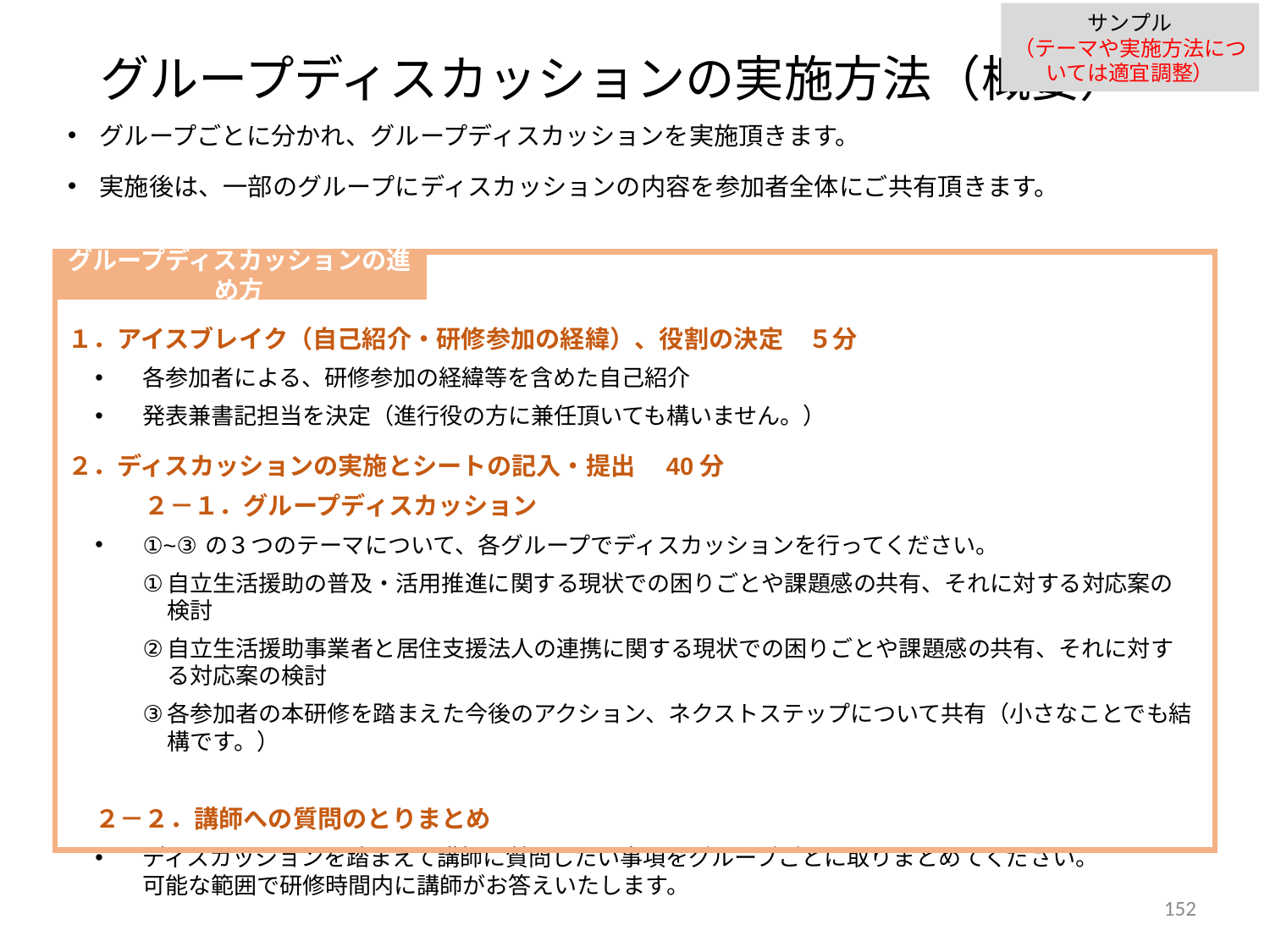

サンプル
（テーマや実施方法については適宜調整）
グループディスカッションの実施方法（概要）
グループごとに分かれ、グループディスカッションを実施頂きます。
実施後は、一部のグループにディスカッションの内容を参加者全体にご共有頂きます。

１．アイスブレイク（自己紹介・研修参加の経緯）、役割の決定　５分
各参加者による、研修参加の経緯等を含めた自己紹介
発表兼書記担当を決定（進行役の方に兼任頂いても構いません。）
２．ディスカッションの実施とシートの記入・提出　40分
　　２－１．グループディスカッション
①~③の３つのテーマについて、各グループでディスカッションを行ってください。
自立生活援助の普及・活用推進に関する現状での困りごとや課題感の共有、それに対する対応案の検討
自立生活援助事業者と居住支援法人の連携に関する現状での困りごとや課題感の共有、それに対する対応案の検討
各参加者の本研修を踏まえた今後のアクション、ネクストステップについて共有（小さなことでも結構です。）

２－２．講師への質問のとりまとめ
ディスカッションを踏まえて講師に質問したい事項をグループごとに取りまとめてください。
可能な範囲で研修時間内に講師がお答えいたします。

グループディスカッションの進め方

152